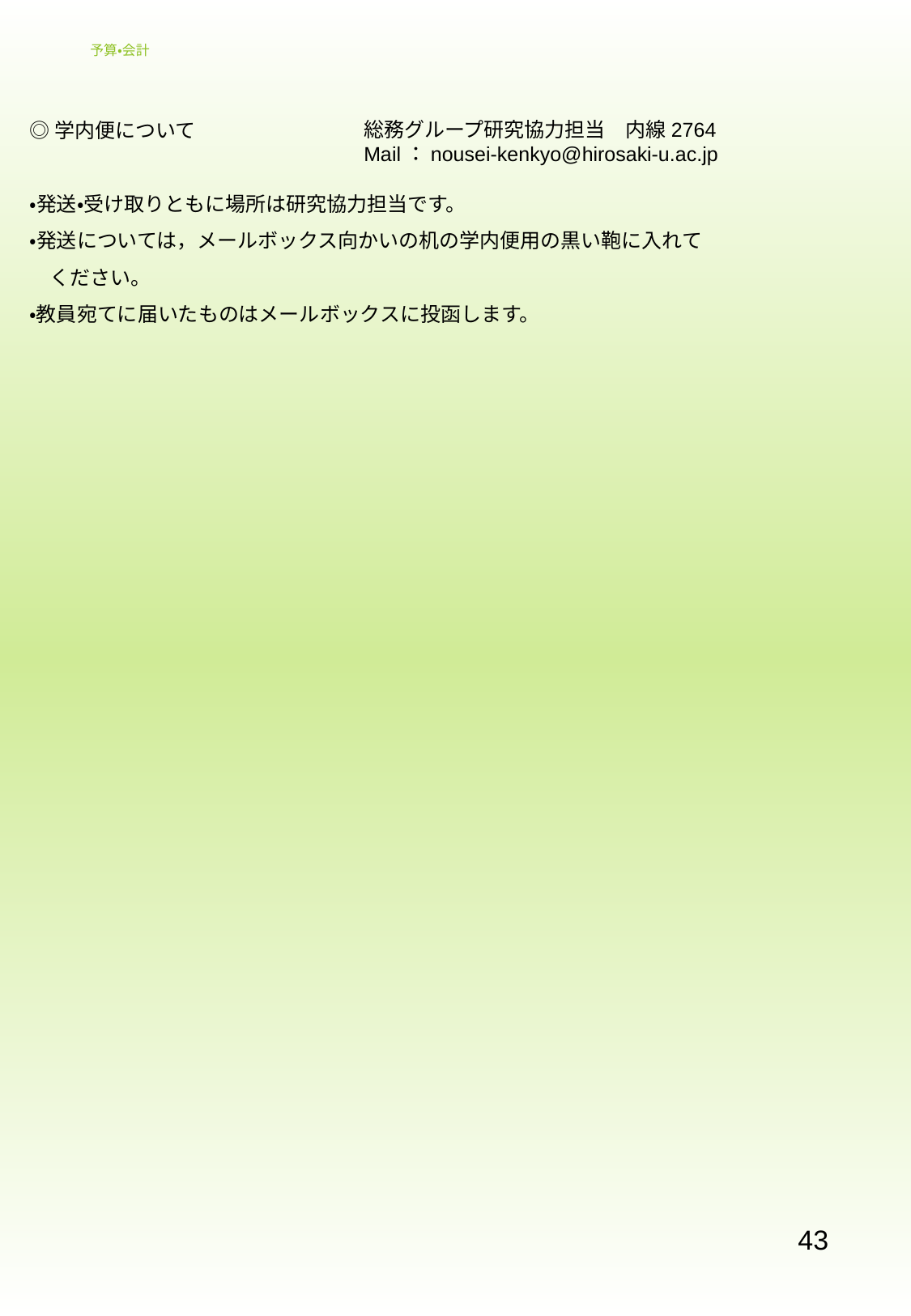

# 予算・会計
◎学内便について

・発送・受け取りともに場所は研究協力担当です。
・発送については，メールボックス向かいの机の学内便用の黒い鞄に入れて
　ください。
・教員宛てに届いたものはメールボックスに投函します。

総務グループ研究協力担当　内線2764
Mail：nousei-kenkyo@hirosaki-u.ac.jp

43